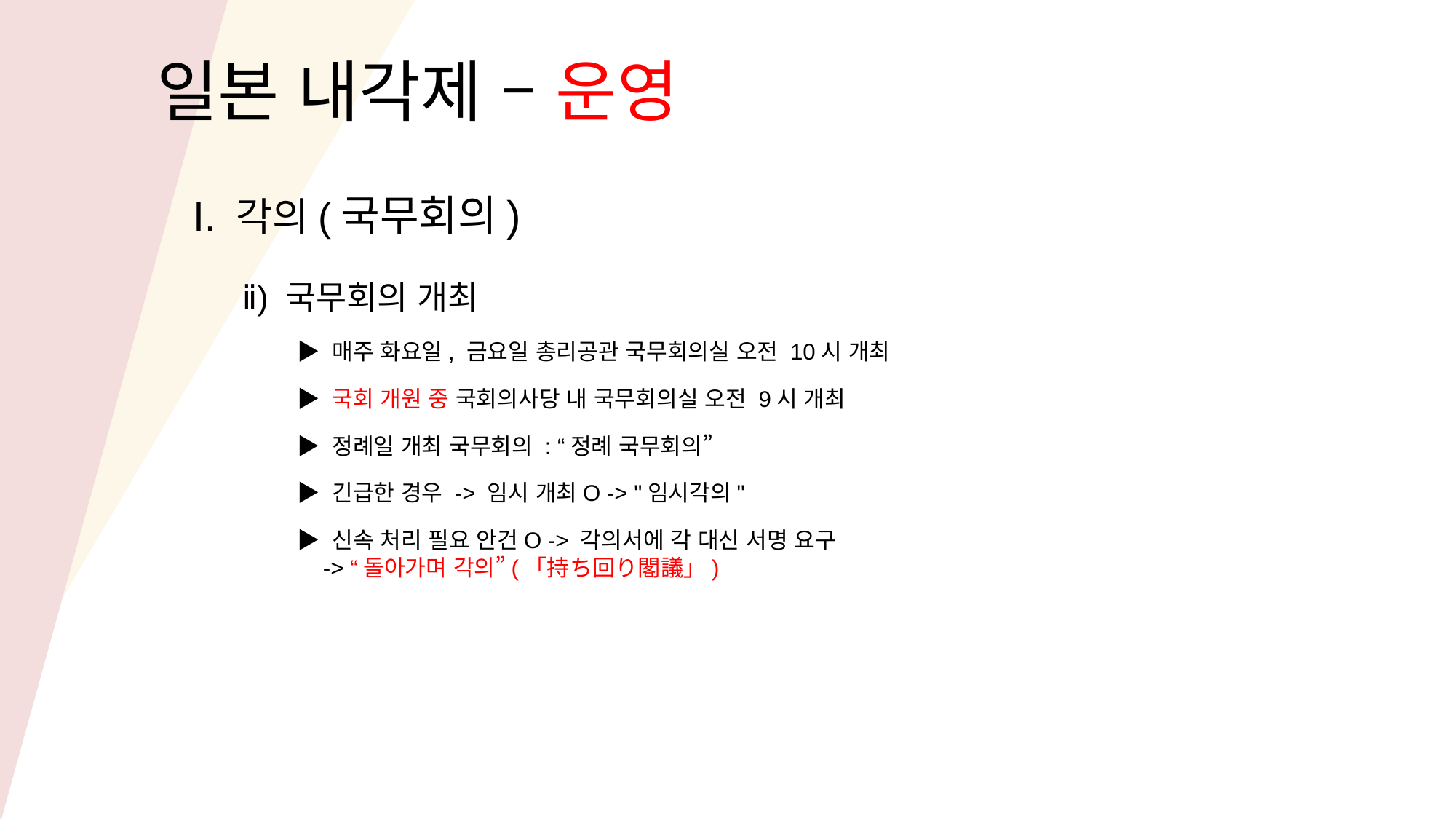

일본 내각제 – 운영
Ⅰ. 각의(국무회의)
ⅱ) 국무회의 개최
▶ 매주 화요일, 금요일 총리공관 국무회의실 오전 10시 개최
▶ 국회 개원 중 국회의사당 내 국무회의실 오전 9시 개최
▶ 정례일 개최 국무회의 : “정례 국무회의”
▶ 긴급한 경우 -> 임시 개최O -> "임시각의"
▶ 신속 처리 필요 안건O -> 각의서에 각 대신 서명 요구
    -> “돌아가며 각의”(「持ち回り閣議」)